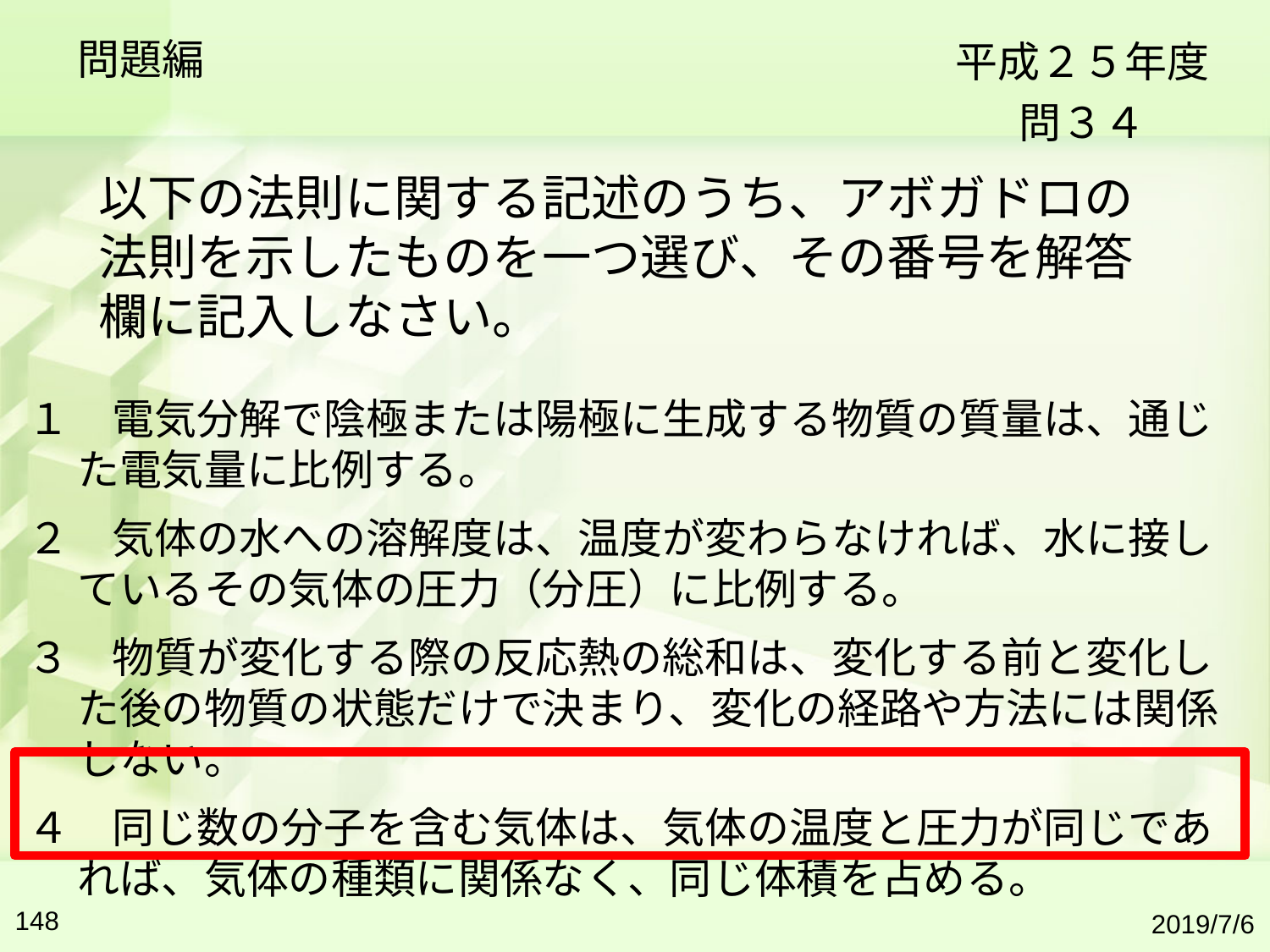

問題編
平成２５年度
問３４
以下の法則に関する記述のうち、アボガドロの法則を示したものを一つ選び、その番号を解答欄に記入しなさい。
１　電気分解で陰極または陽極に生成する物質の質量は、通じた電気量に比例する。
２　気体の水への溶解度は、温度が変わらなければ、水に接しているその気体の圧力（分圧）に比例する。
３　物質が変化する際の反応熱の総和は、変化する前と変化した後の物質の状態だけで決まり、変化の経路や方法には関係しない。
４　同じ数の分子を含む気体は、気体の温度と圧力が同じであれば、気体の種類に関係なく、同じ体積を占める。

148
2019/7/6